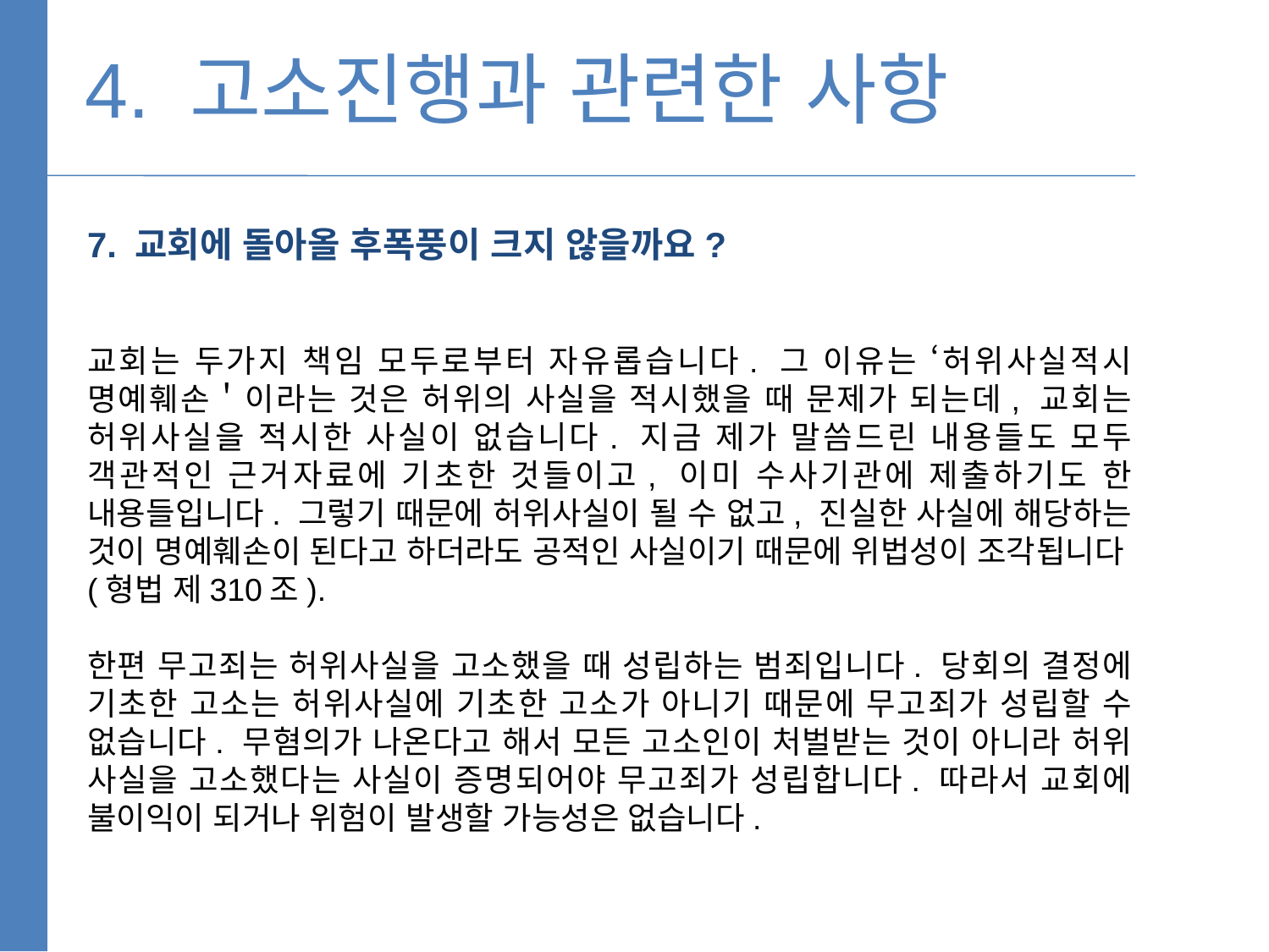

4. 고소진행과 관련한 사항

7. 교회에 돌아올 후폭풍이 크지 않을까요?

교회는 두가지 책임 모두로부터 자유롭습니다. 그 이유는 ‘허위사실적시 명예훼손＇이라는 것은 허위의 사실을 적시했을 때 문제가 되는데, 교회는 허위사실을 적시한 사실이 없습니다. 지금 제가 말씀드린 내용들도 모두 객관적인 근거자료에 기초한 것들이고, 이미 수사기관에 제출하기도 한 내용들입니다. 그렇기 때문에 허위사실이 될 수 없고, 진실한 사실에 해당하는 것이 명예훼손이 된다고 하더라도 공적인 사실이기 때문에 위법성이 조각됩니다(형법 제310조).

한편 무고죄는 허위사실을 고소했을 때 성립하는 범죄입니다. 당회의 결정에 기초한 고소는 허위사실에 기초한 고소가 아니기 때문에 무고죄가 성립할 수 없습니다. 무혐의가 나온다고 해서 모든 고소인이 처벌받는 것이 아니라 허위 사실을 고소했다는 사실이 증명되어야 무고죄가 성립합니다. 따라서 교회에 불이익이 되거나 위험이 발생할 가능성은 없습니다.